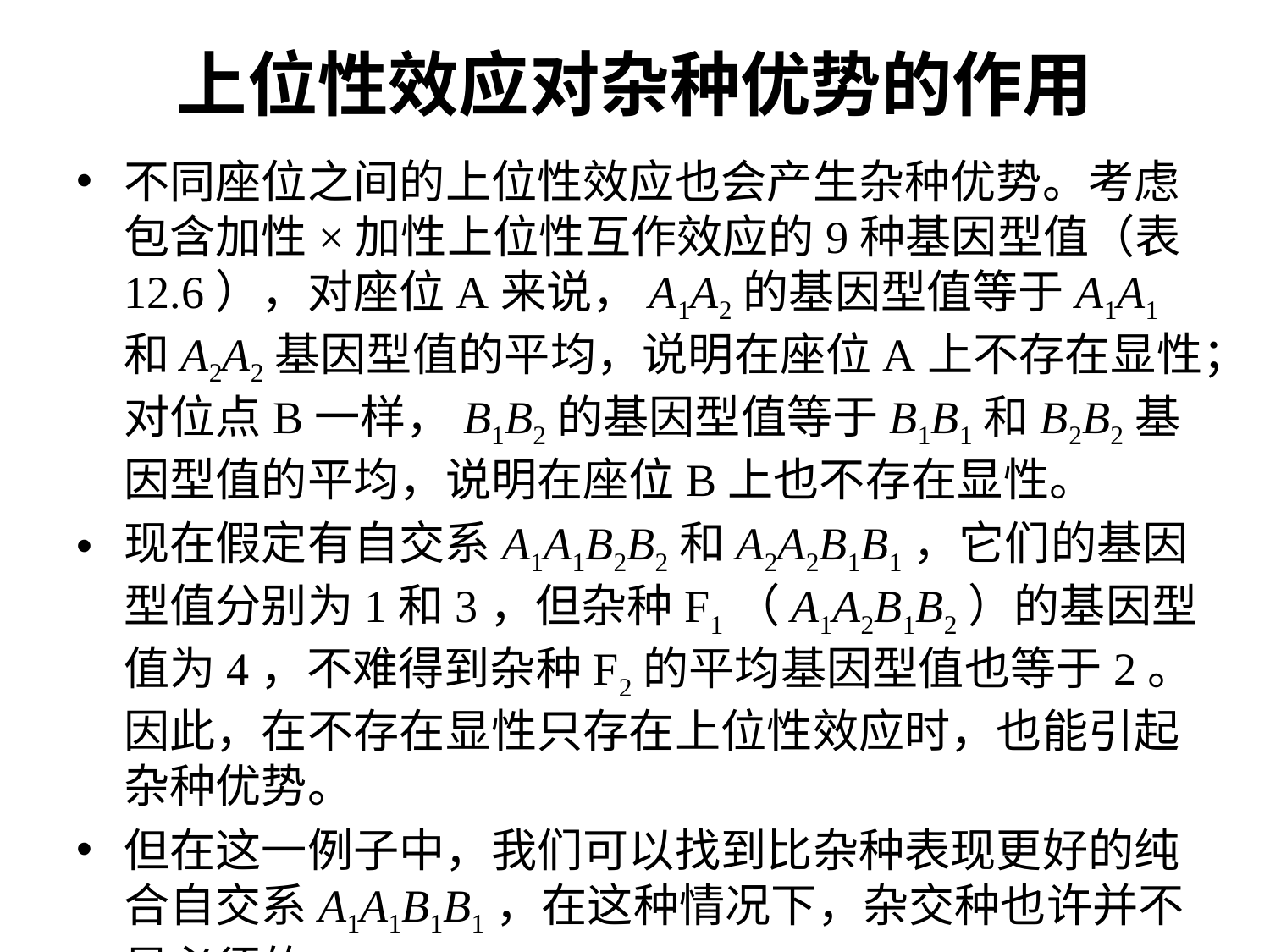

# 上位性效应对杂种优势的作用
不同座位之间的上位性效应也会产生杂种优势。考虑包含加性×加性上位性互作效应的9种基因型值（表12.6），对座位A来说，A1A2的基因型值等于A1A1和A2A2基因型值的平均，说明在座位A上不存在显性；对位点B一样，B1B2的基因型值等于B1B1和B2B2基因型值的平均，说明在座位B上也不存在显性。
现在假定有自交系A1A1B2B2和A2A2B1B1，它们的基因型值分别为1和3，但杂种F1（A1A2B1B2）的基因型值为4，不难得到杂种F2的平均基因型值也等于2。因此，在不存在显性只存在上位性效应时，也能引起杂种优势。
但在这一例子中，我们可以找到比杂种表现更好的纯合自交系A1A1B1B1，在这种情况下，杂交种也许并不是必须的。